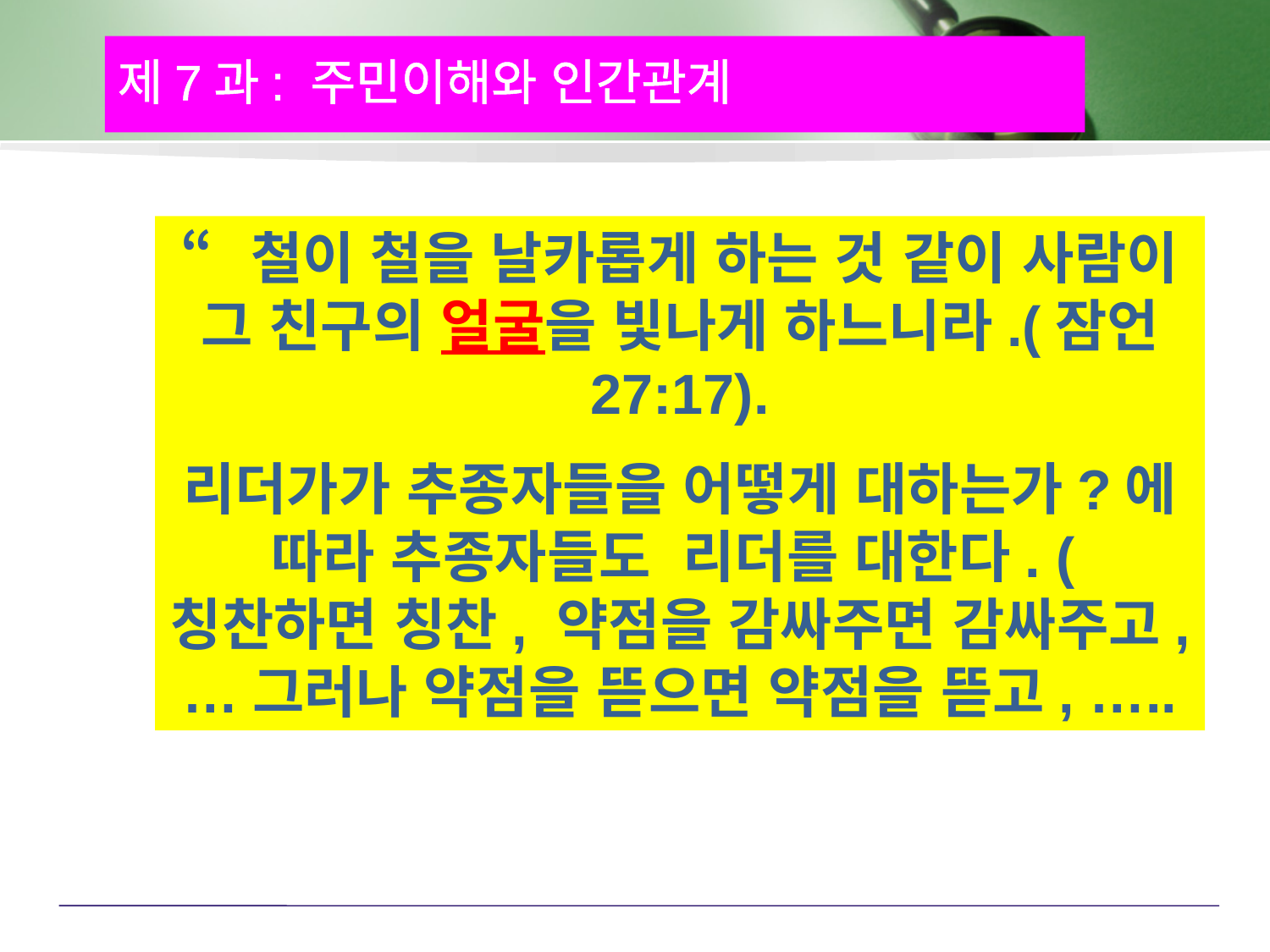

제7과: 주민이해와 인간관계
“철이 철을 날카롭게 하는 것 같이 사람이 그 친구의 얼굴을 빛나게 하느니라.(잠언 27:17).
리더가가 추종자들을 어떻게 대하는가?에 따라 추종자들도  리더를 대한다. (칭찬하면 칭찬, 약점을 감싸주면 감싸주고,…그러나 약점을 뜯으면 약점을 뜯고, …..